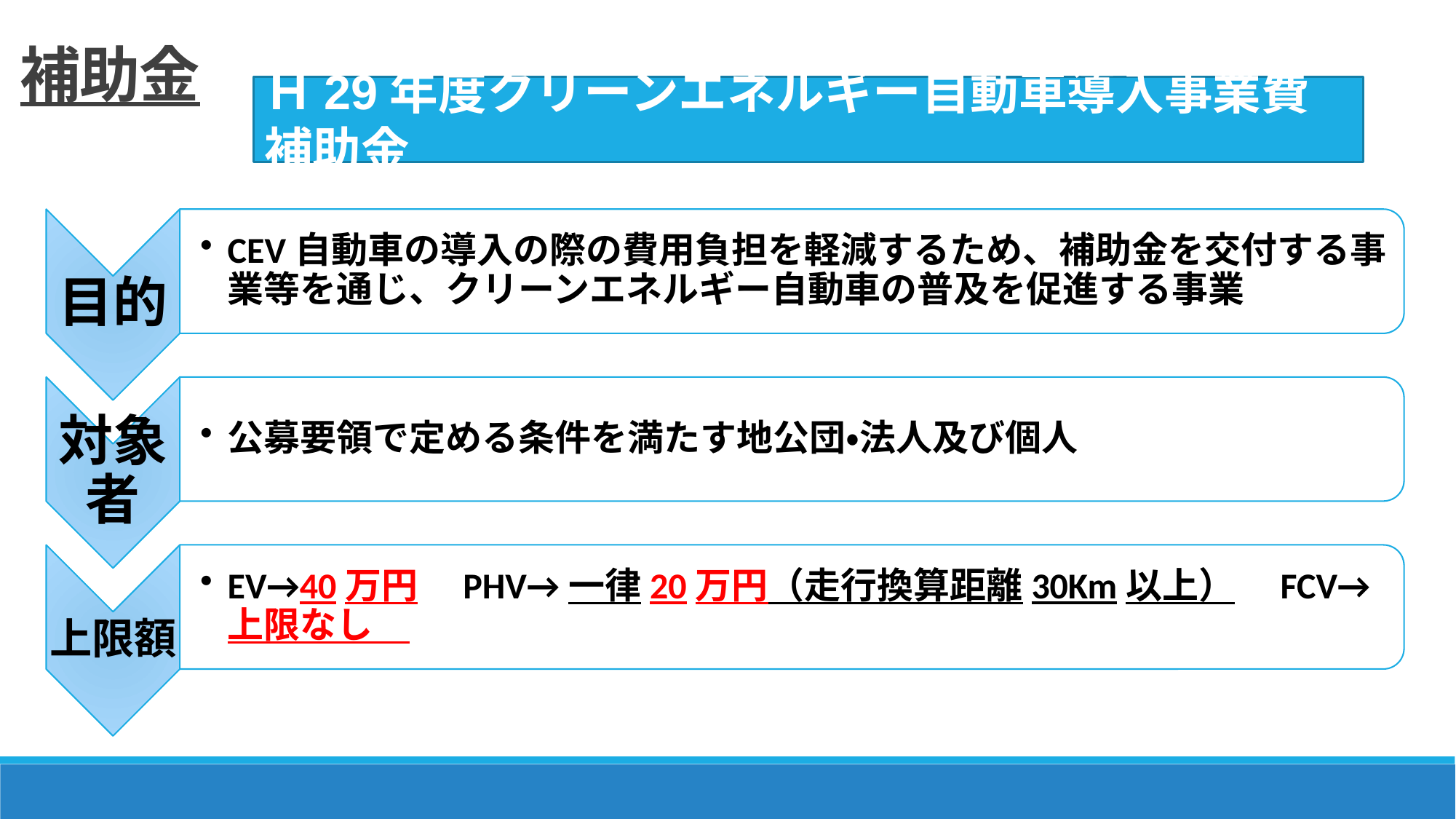

補助金
Ｈ29年度クリーンエネルギー自動車導入事業費補助金
目的
CEV自動車の導入の際の費用負担を軽減するため、補助金を交付する事業等を通じ、クリーンエネルギー自動車の普及を促進する事業
対象者
公募要領で定める条件を満たす地公団・法人及び個人
上限額
EV→40万円　PHV→一律20万円（走行換算距離30Km以上）　FCV→上限なし